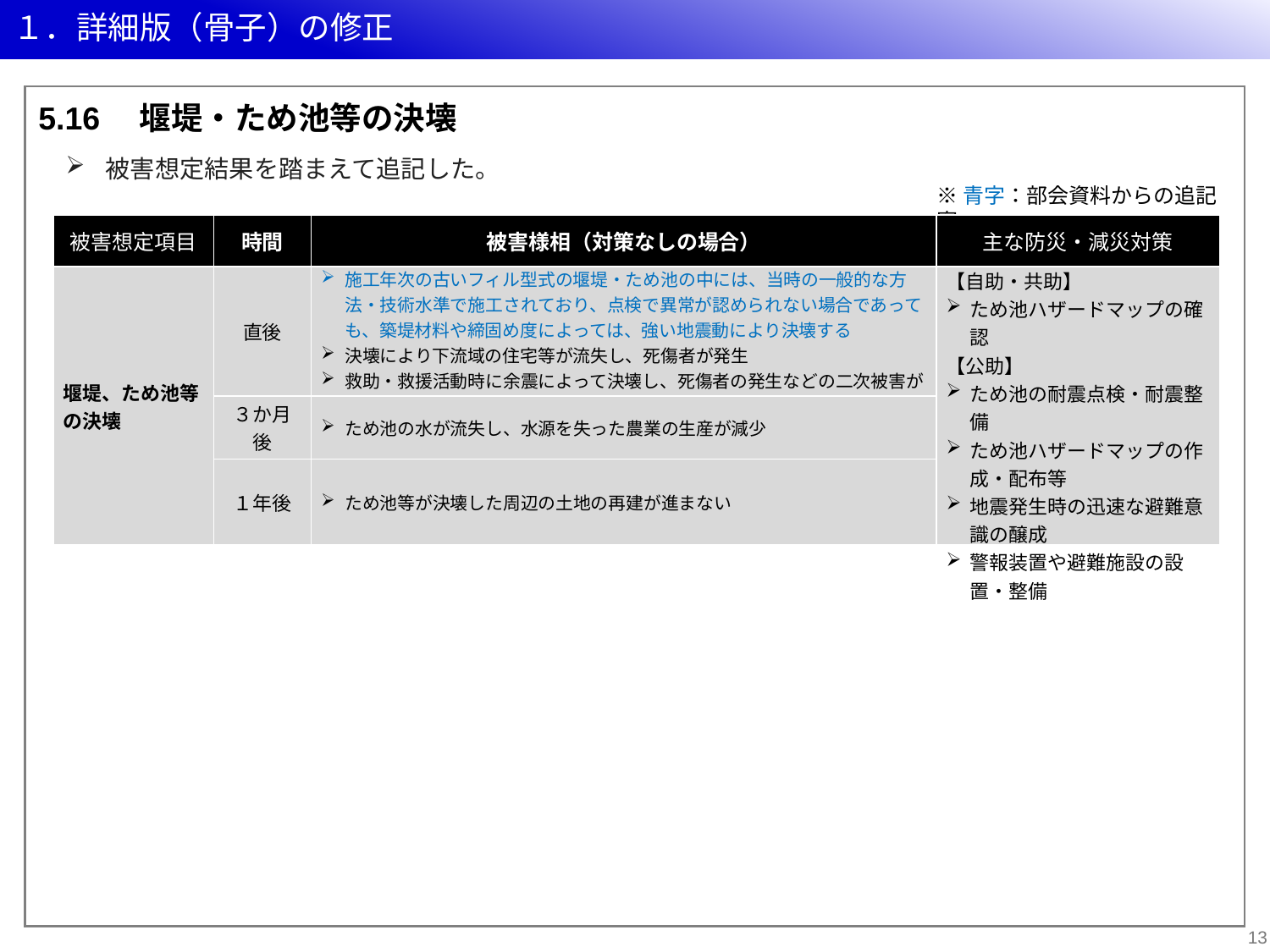

# １．詳細版（骨子）の修正
5.16　堰堤・ため池等の決壊
被害想定結果を踏まえて追記した。
※青字：部会資料からの追記案
| 被害想定項目 | 時間 | 被害様相（対策なしの場合） | 主な防災・減災対策 |
| --- | --- | --- | --- |
| 堰堤、ため池等の決壊 | 直後 | 施工年次の古いフィル型式の堰堤・ため池の中には、当時の一般的な方法・技術水準で施工されており、点検で異常が認められない場合であっても、築堤材料や締固め度によっては、強い地震動により決壊する 決壊により下流域の住宅等が流失し、死傷者が発生 救助・救援活動時に余震によって決壊し、死傷者の発生などの二次被害が発生 | 【自助・共助】 ため池ハザードマップの確認 【公助】 ため池の耐震点検・耐震整備 ため池ハザードマップの作成・配布等 地震発生時の迅速な避難意識の醸成 警報装置や避難施設の設置・整備 |
|  | ３か月後 | ため池の水が流失し、水源を失った農業の生産が減少 |  |
|  | １年後 | ため池等が決壊した周辺の土地の再建が進まない |  |
13